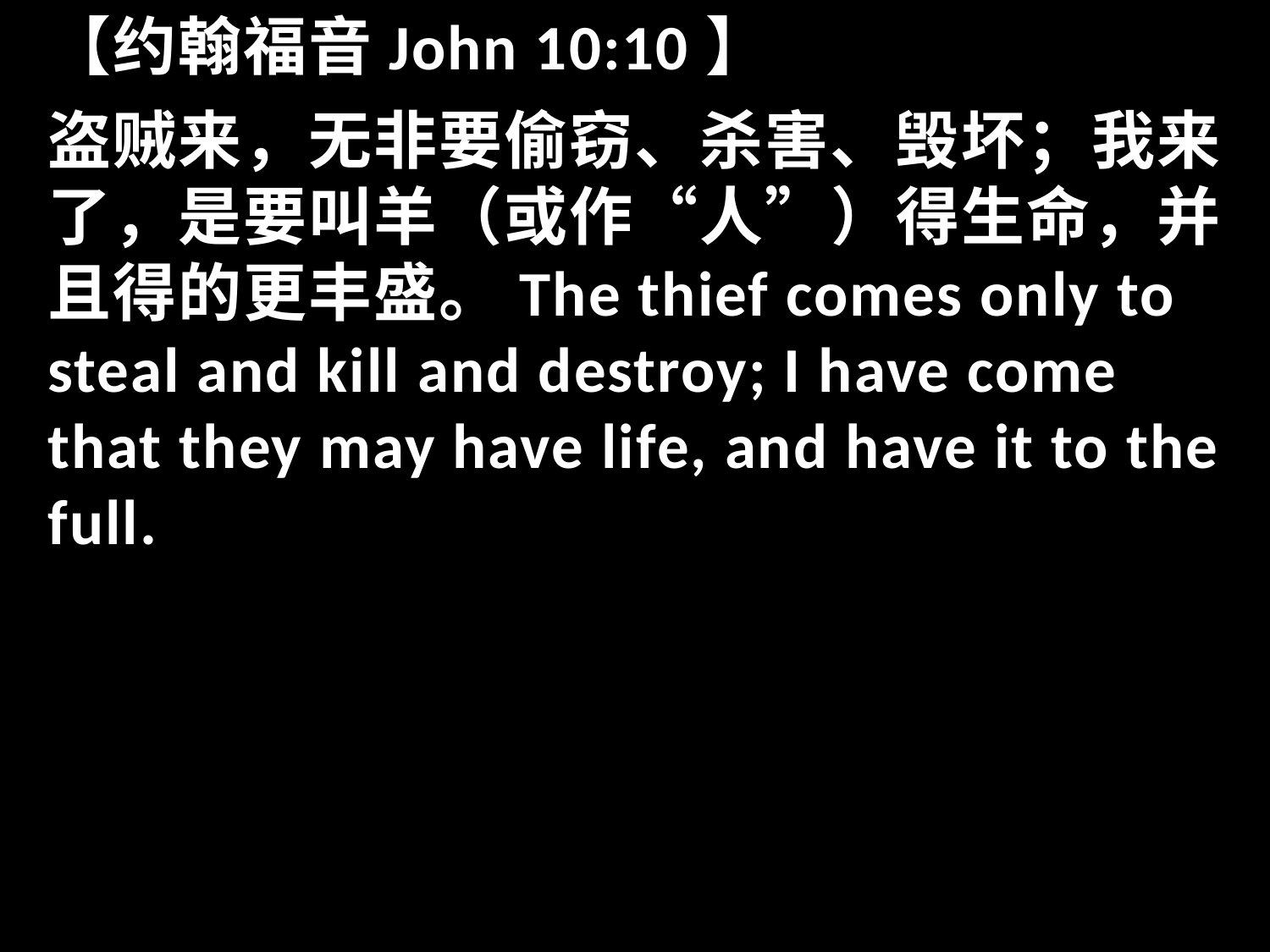

【约翰福音John 10:10】
盗贼来，无非要偷窃、杀害、毁坏；我来了，是要叫羊（或作“人”）得生命，并且得的更丰盛。The thief comes only to steal and kill and destroy; I have come that they may have life, and have it to the full.